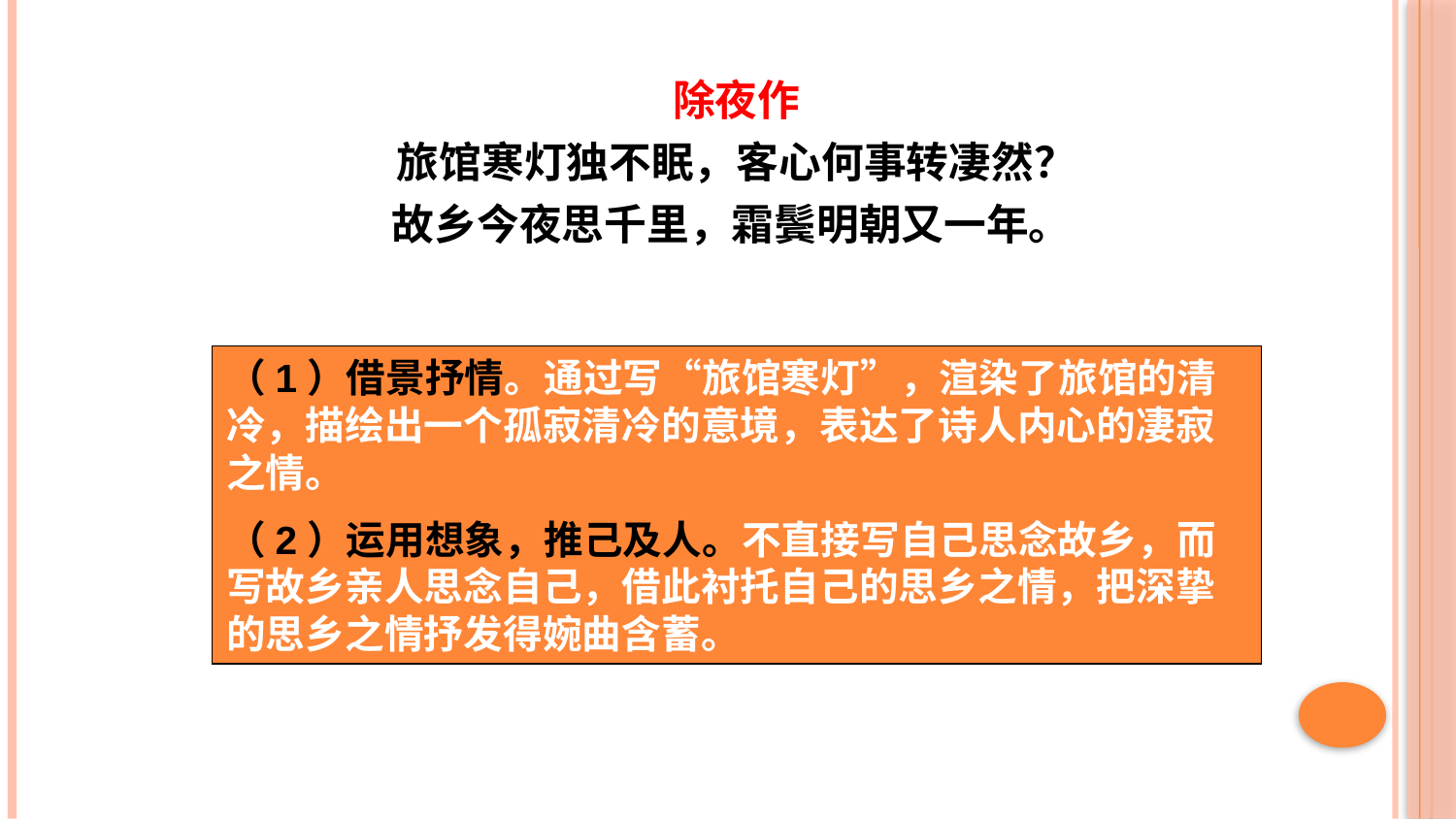

除夜作
旅馆寒灯独不眠，客心何事转凄然？
故乡今夜思千里，霜鬓明朝又一年。
（1）借景抒情。通过写“旅馆寒灯”，渲染了旅馆的清冷，描绘出一个孤寂清冷的意境，表达了诗人内心的凄寂之情。
（2）运用想象，推己及人。不直接写自己思念故乡，而写故乡亲人思念自己，借此衬托自己的思乡之情，把深挚的思乡之情抒发得婉曲含蓄。